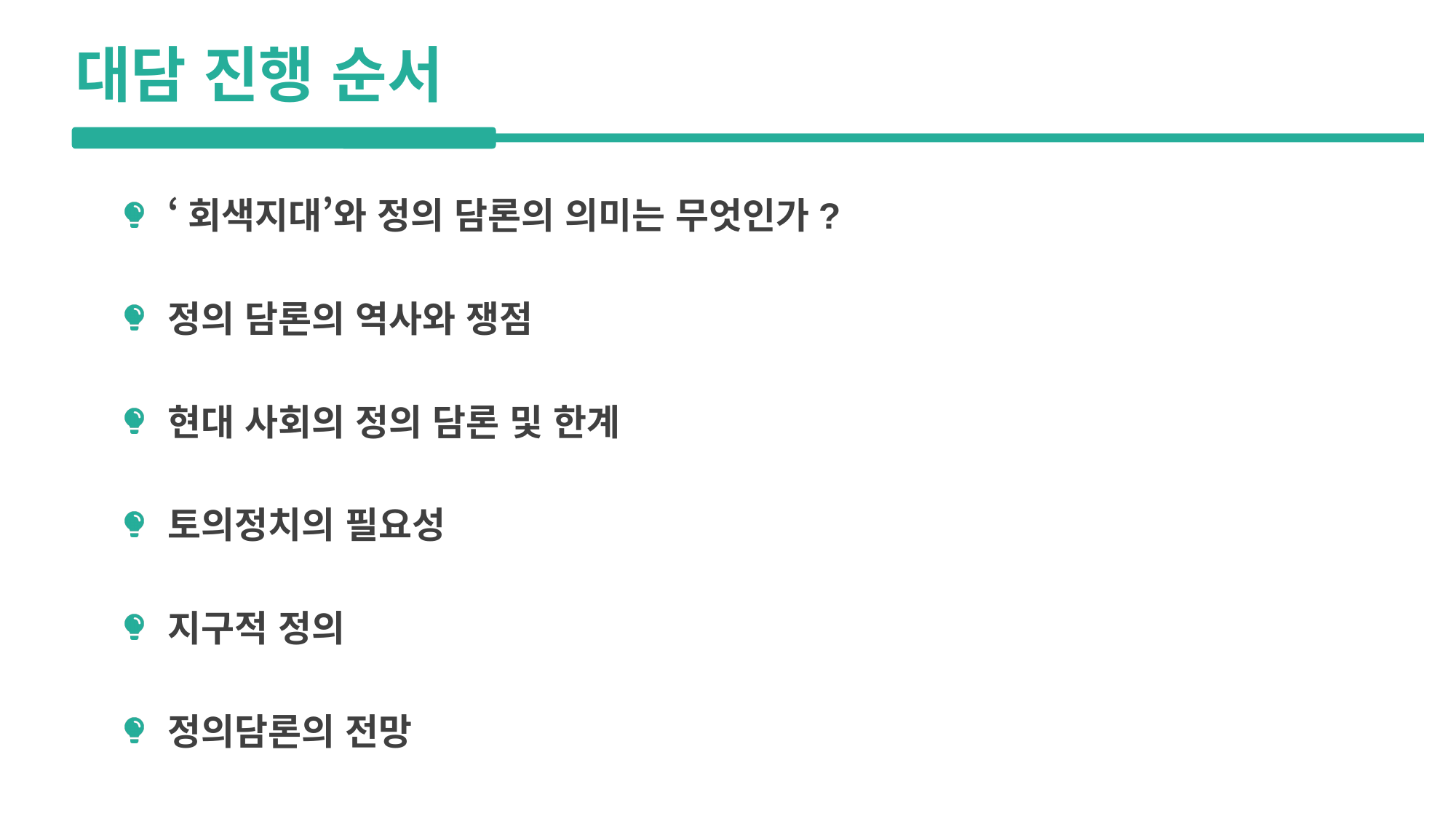

대담 진행 순서
‘회색지대’와 정의 담론의 의미는 무엇인가?

정의 담론의 역사와 쟁점

현대 사회의 정의 담론 및 한계

토의정치의 필요성

지구적 정의

정의담론의 전망